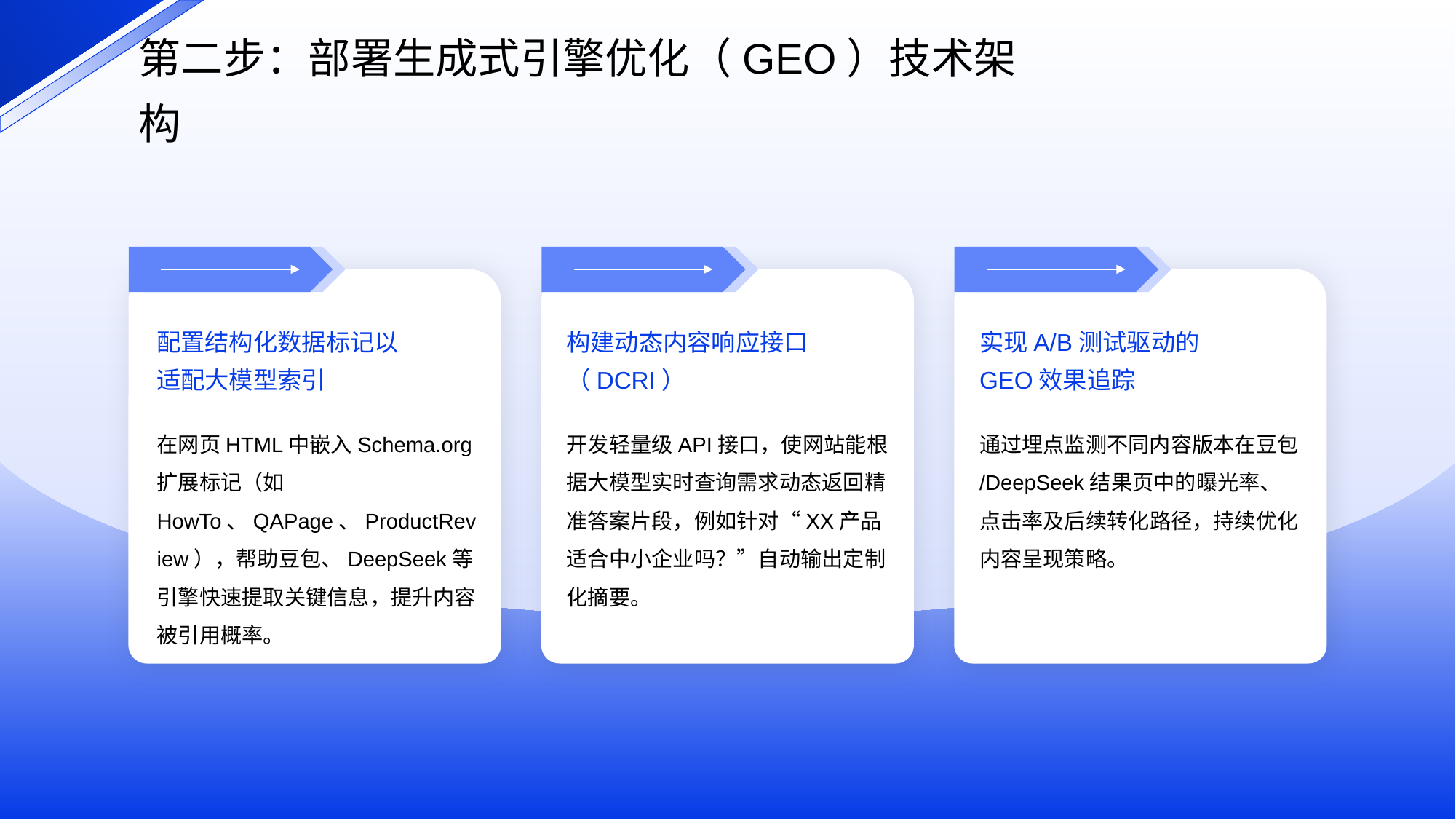

第二步：部署生成式引擎优化（GEO）技术架构

配置结构化数据标记以适配大模型索引
构建动态内容响应接口（DCRI）
实现A/B测试驱动的GEO效果追踪
在网页HTML中嵌入Schema.org扩展标记（如HowTo、QAPage、ProductReview），帮助豆包、DeepSeek等引擎快速提取关键信息，提升内容被引用概率。
开发轻量级API接口，使网站能根据大模型实时查询需求动态返回精准答案片段，例如针对“XX产品适合中小企业吗？”自动输出定制化摘要。
通过埋点监测不同内容版本在豆包/DeepSeek结果页中的曝光率、点击率及后续转化路径，持续优化内容呈现策略。